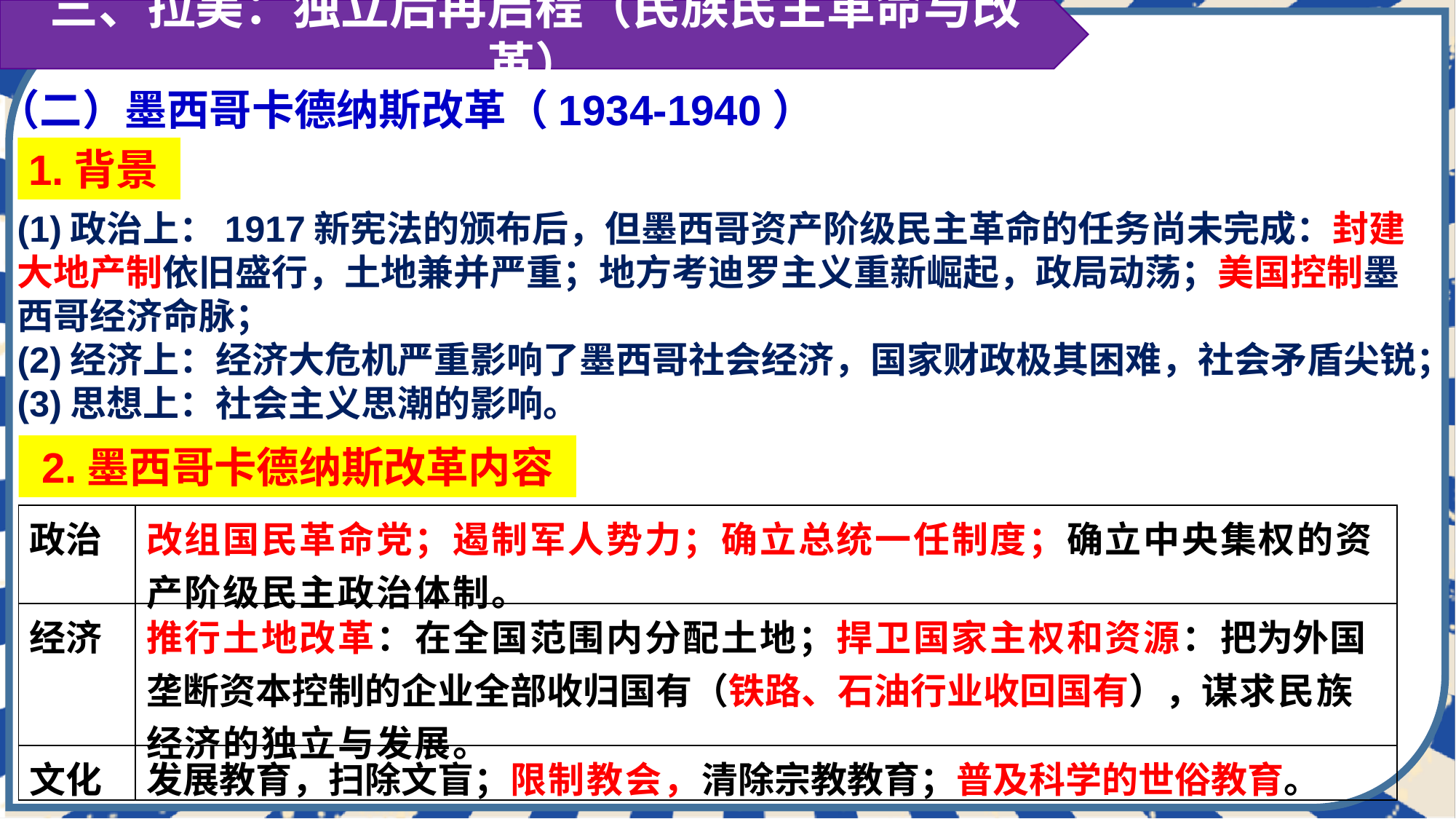

三、拉美：独立后再启程（民族民主革命与改革）
（二）墨西哥卡德纳斯改革（1934-1940）
1.背景
(1)政治上：1917新宪法的颁布后，但墨西哥资产阶级民主革命的任务尚未完成：封建大地产制依旧盛行，土地兼并严重；地方考迪罗主义重新崛起，政局动荡；美国控制墨西哥经济命脉；
(2)经济上：经济大危机严重影响了墨西哥社会经济，国家财政极其困难，社会矛盾尖锐；
(3)思想上：社会主义思潮的影响。
2.墨西哥卡德纳斯改革内容
| 政治 | 改组国民革命党；遏制军人势力；确立总统一任制度；确立中央集权的资产阶级民主政治体制。 |
| --- | --- |
| 经济 | 推行土地改革：在全国范围内分配土地；捍卫国家主权和资源：把为外国垄断资本控制的企业全部收归国有（铁路、石油行业收回国有），谋求民族经济的独立与发展。 |
| 文化 | 发展教育，扫除文盲；限制教会，清除宗教教育；普及科学的世俗教育。 |